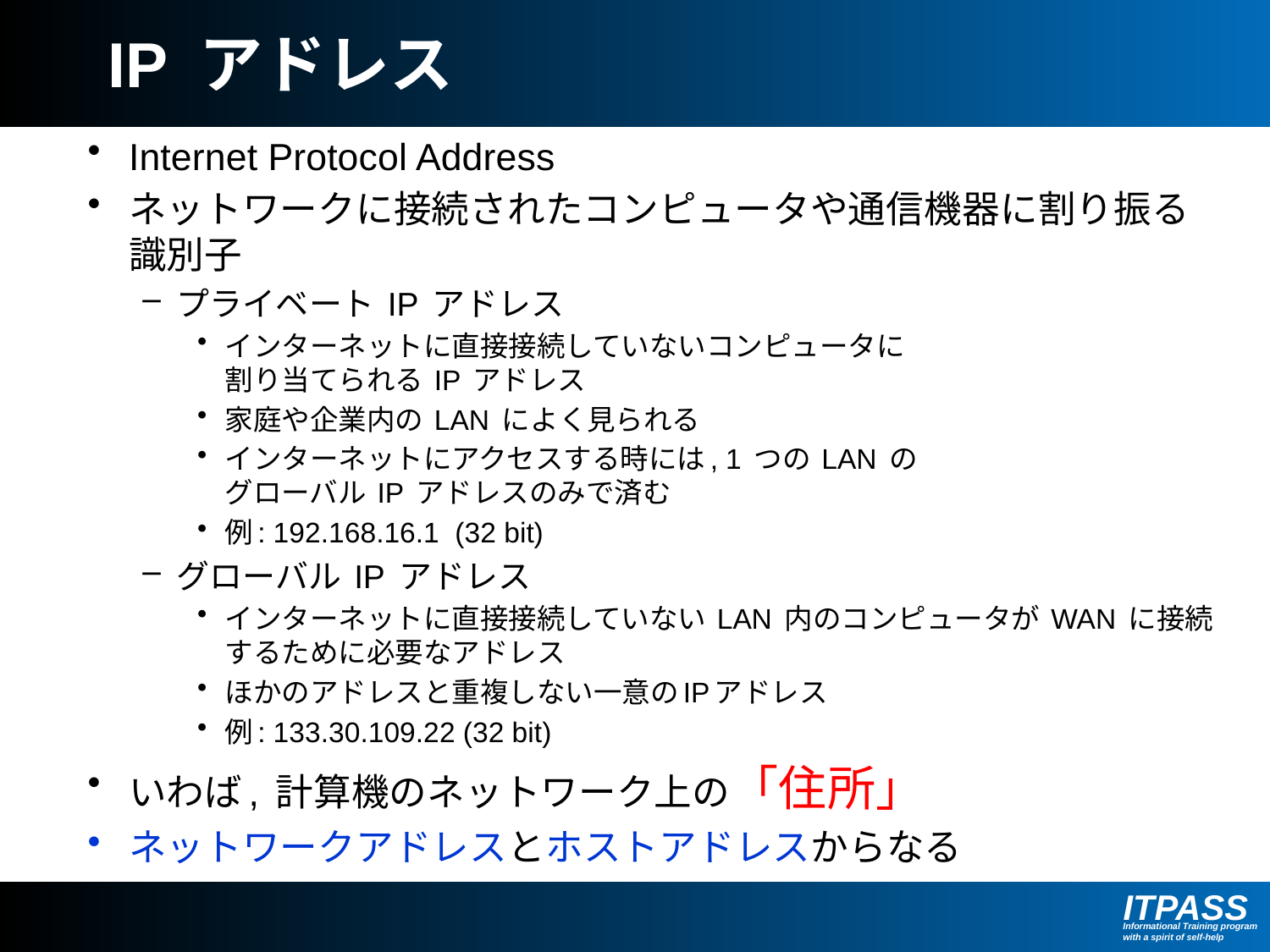

# IP アドレス
Internet Protocol Address
ネットワークに接続されたコンピュータや通信機器に割り振る識別子
プライベート IP アドレス
インターネットに直接接続していないコンピュータに
割り当てられる IP アドレス
家庭や企業内の LAN によく見られる
インターネットにアクセスする時には, 1 つの LAN の
グローバル IP アドレスのみで済む
例: 192.168.16.1  (32 bit)
グローバル IP アドレス
インターネットに直接接続していない LAN 内のコンピュータが WAN に接続するために必要なアドレス
ほかのアドレスと重複しない一意のIPアドレス
例: 133.30.109.22 (32 bit)
いわば, 計算機のネットワーク上の「住所」
ネットワークアドレスとホストアドレスからなる